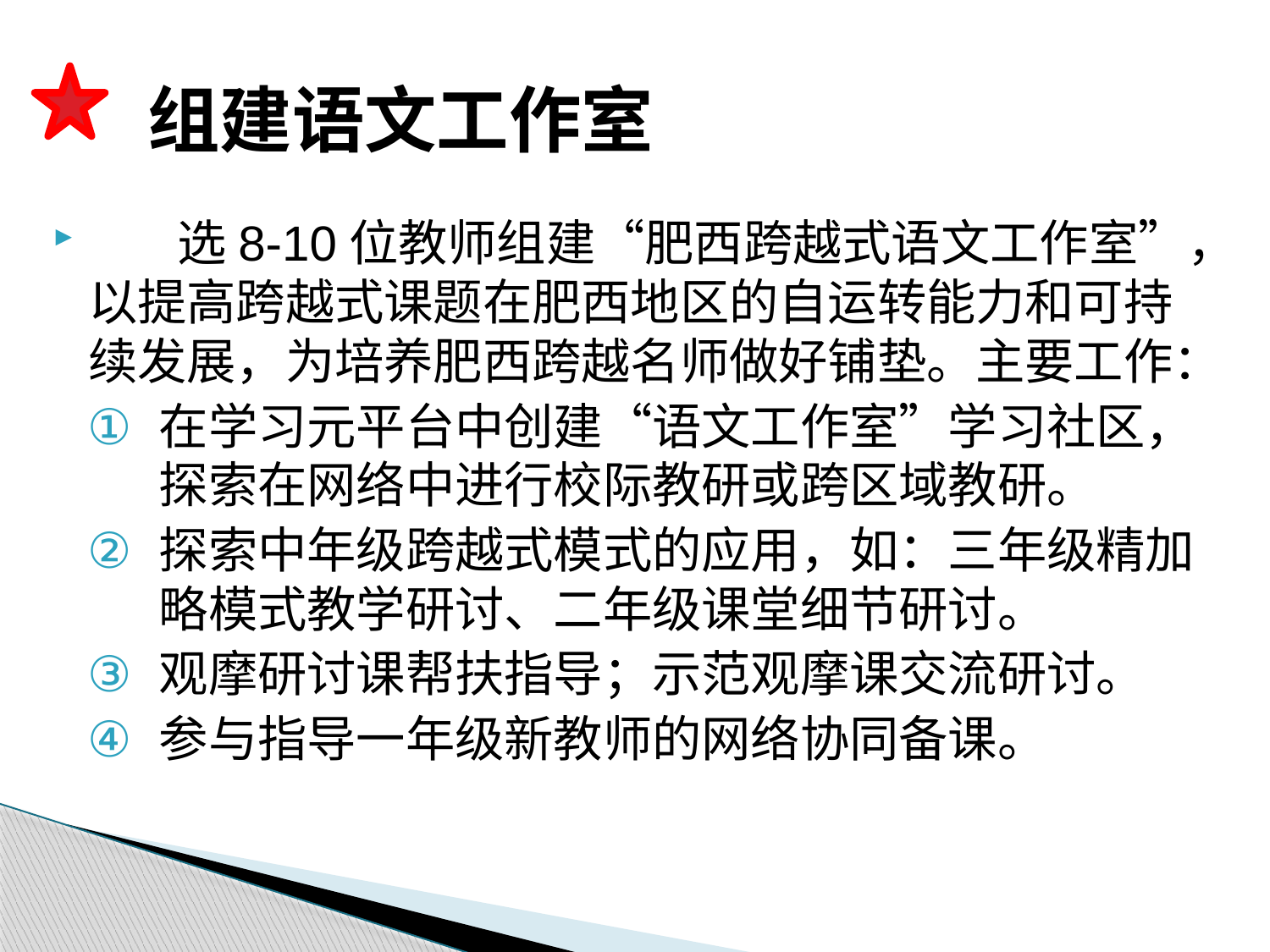

# 组建语文工作室

       选8-10位教师组建“肥西跨越式语文工作室”，以提高跨越式课题在肥西地区的自运转能力和可持续发展，为培养肥西跨越名师做好铺垫。主要工作：
在学习元平台中创建“语文工作室”学习社区，探索在网络中进行校际教研或跨区域教研。
探索中年级跨越式模式的应用，如：三年级精加略模式教学研讨、二年级课堂细节研讨。
观摩研讨课帮扶指导；示范观摩课交流研讨。
参与指导一年级新教师的网络协同备课。